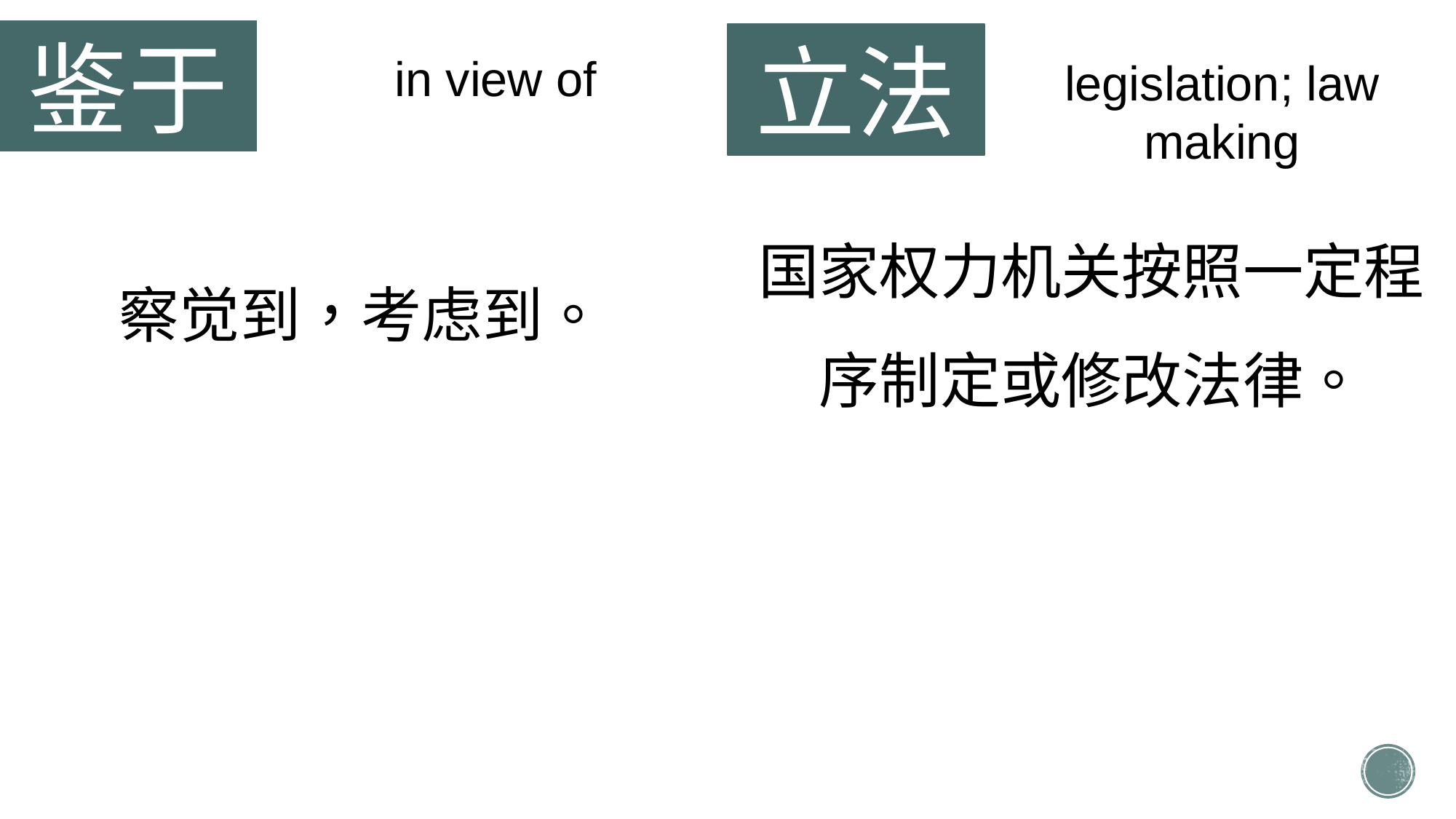

鉴于
立法
in view of
legislation; law making
国家权力机关按照一定程序制定或修改法律。
察觉到，考虑到。